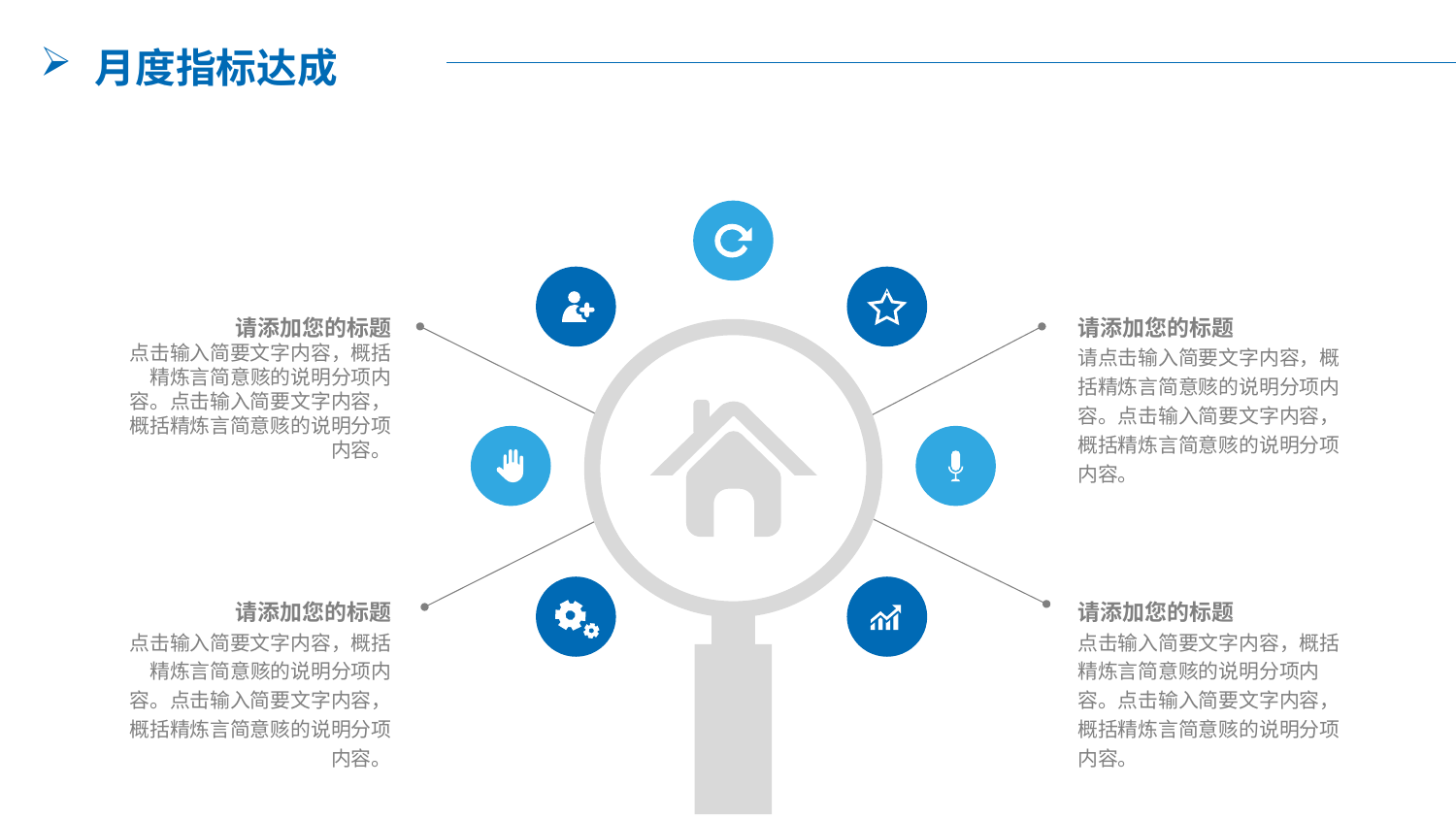

月度指标达成

请添加您的标题
点击输入简要文字内容，概括精炼言简意赅的说明分项内容。点击输入简要文字内容，概括精炼言简意赅的说明分项内容。
请添加您的标题
请点击输入简要文字内容，概括精炼言简意赅的说明分项内容。点击输入简要文字内容，概括精炼言简意赅的说明分项内容。

请添加您的标题
点击输入简要文字内容，概括精炼言简意赅的说明分项内容。点击输入简要文字内容，概括精炼言简意赅的说明分项内容。
请添加您的标题
点击输入简要文字内容，概括精炼言简意赅的说明分项内容。点击输入简要文字内容，概括精炼言简意赅的说明分项内容。